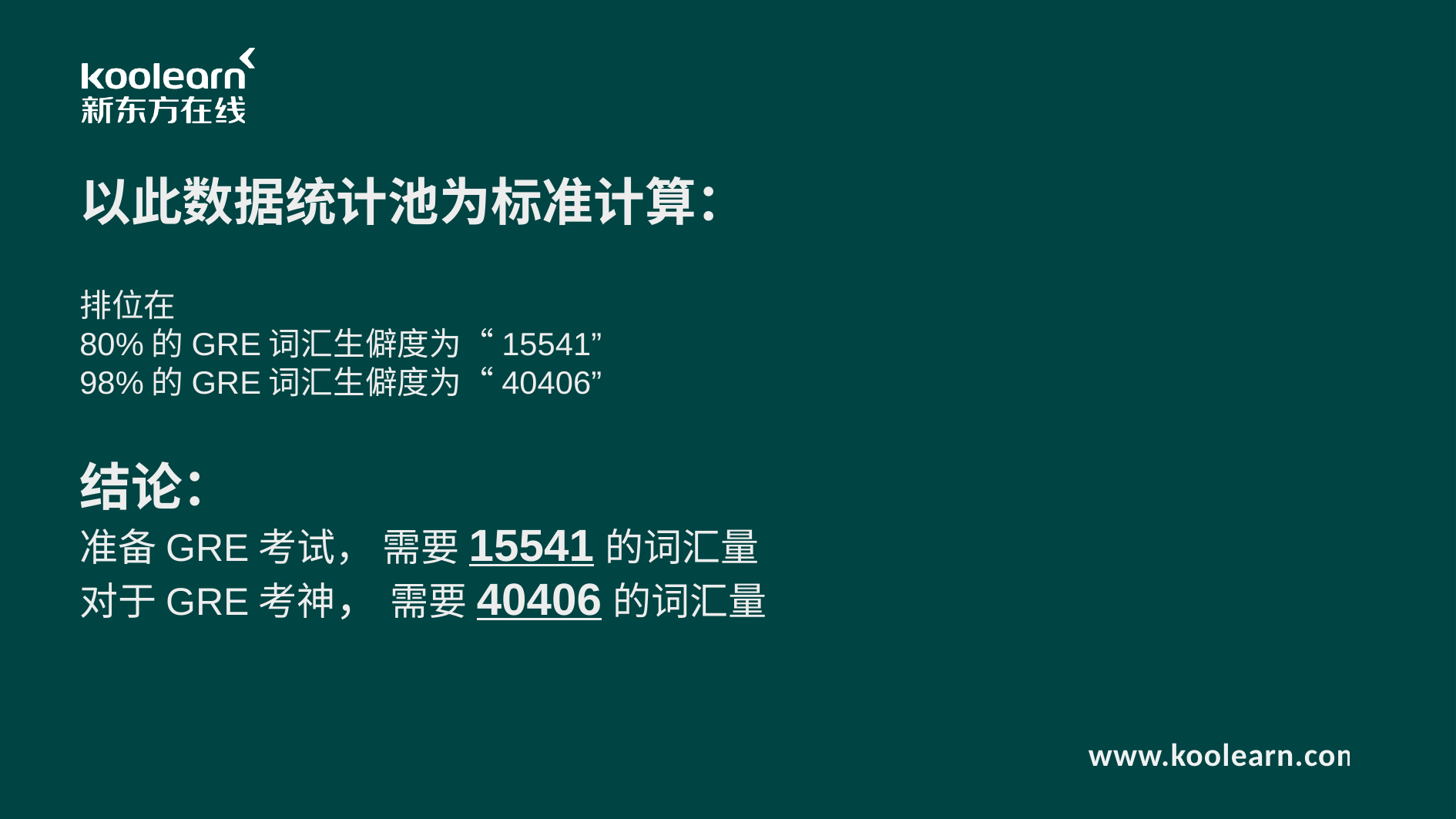

以此数据统计池为标准计算：

排位在
80%的GRE词汇生僻度为“15541”
98%的GRE词汇生僻度为“40406”

结论：
准备GRE考试， 需要15541的词汇量
对于GRE考神， 需要40406的词汇量